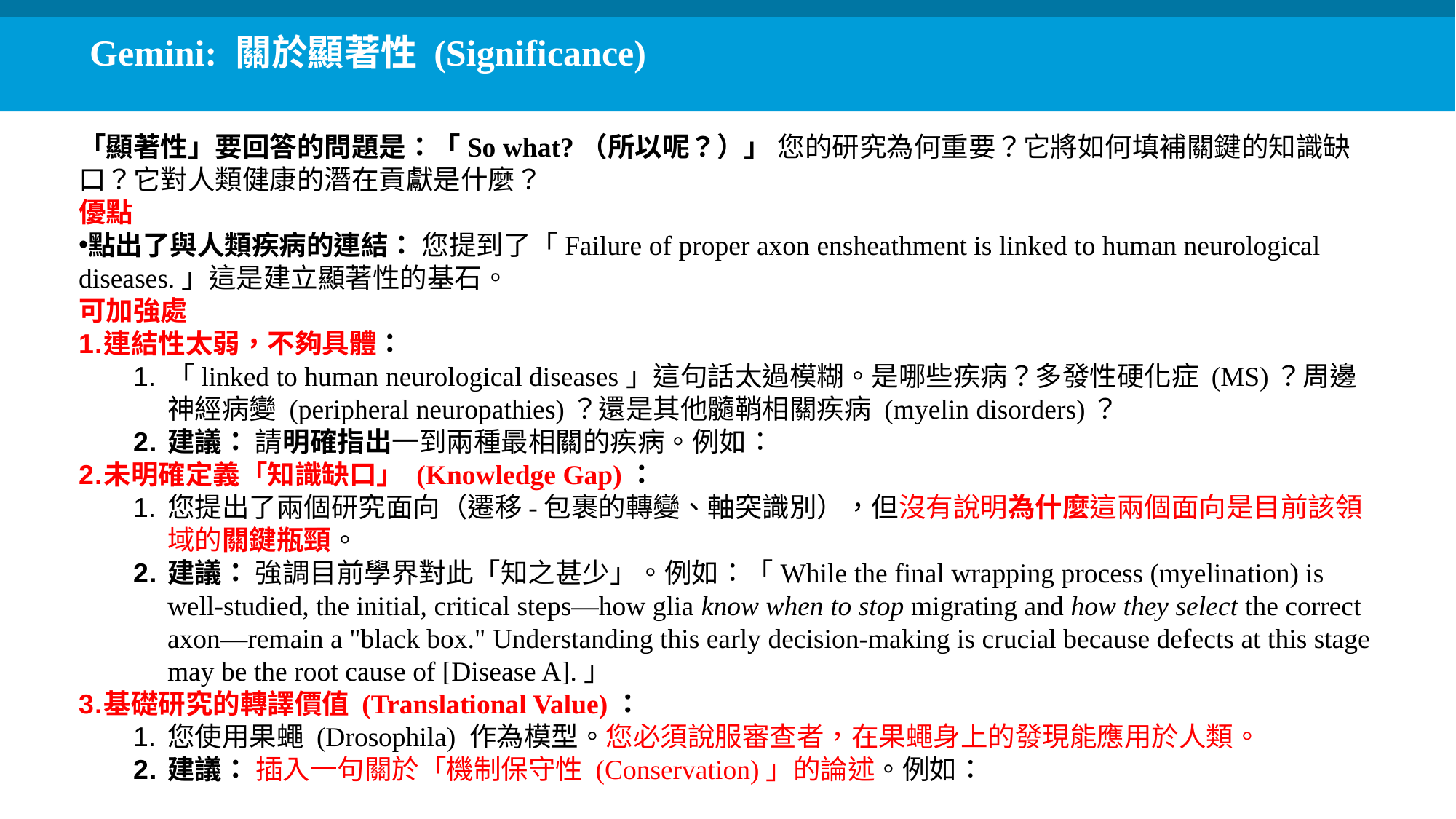

Gemini: 關於顯著性 (Significance)
「顯著性」要回答的問題是：「So what?（所以呢？）」 您的研究為何重要？它將如何填補關鍵的知識缺口？它對人類健康的潛在貢獻是什麼？
優點
點出了與人類疾病的連結： 您提到了「Failure of proper axon ensheathment is linked to human neurological diseases.」這是建立顯著性的基石。
可加強處
連結性太弱，不夠具體：
「linked to human neurological diseases」這句話太過模糊。是哪些疾病？多發性硬化症 (MS)？周邊神經病變 (peripheral neuropathies)？還是其他髓鞘相關疾病 (myelin disorders)？
建議： 請明確指出一到兩種最相關的疾病。例如：
未明確定義「知識缺口」 (Knowledge Gap)：
您提出了兩個研究面向（遷移-包裹的轉變、軸突識別），但沒有說明為什麼這兩個面向是目前該領域的關鍵瓶頸。
建議： 強調目前學界對此「知之甚少」。例如：「While the final wrapping process (myelination) is well-studied, the initial, critical steps—how glia know when to stop migrating and how they select the correct axon—remain a "black box." Understanding this early decision-making is crucial because defects at this stage may be the root cause of [Disease A].」
基礎研究的轉譯價值 (Translational Value)：
您使用果蠅 (Drosophila) 作為模型。您必須說服審查者，在果蠅身上的發現能應用於人類。
建議： 插入一句關於「機制保守性 (Conservation)」的論述。例如：